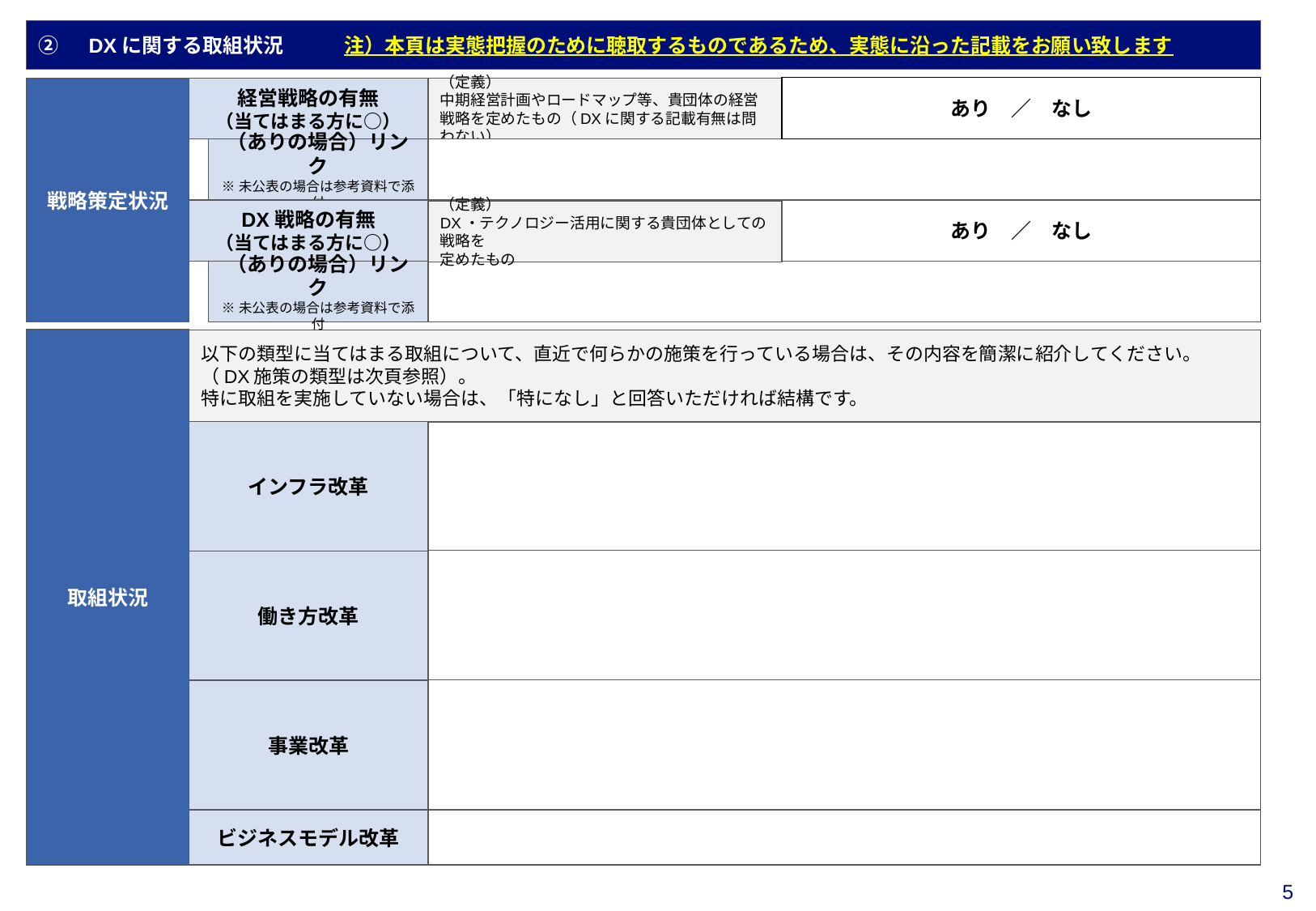

②　DXに関する取組状況　　　注）本頁は実態把握のために聴取するものであるため、実態に沿った記載をお願い致します
あり　／　なし
戦略策定状況
経営戦略の有無
（当てはまる方に○）
（定義）
中期経営計画やロードマップ等、貴団体の経営戦略を定めたもの（DXに関する記載有無は問わない）
（ありの場合）リンク
※未公表の場合は参考資料で添付

DX戦略の有無
（当てはまる方に○）
あり　／　なし
（定義）
DX・テクノロジー活用に関する貴団体としての戦略を
定めたもの
（ありの場合）リンク
※未公表の場合は参考資料で添付

取組状況
以下の類型に当てはまる取組について、直近で何らかの施策を行っている場合は、その内容を簡潔に紹介してください。
（DX施策の類型は次頁参照）。
特に取組を実施していない場合は、「特になし」と回答いただければ結構です。
インフラ改革

働き方改革

事業改革
ビジネスモデル改革